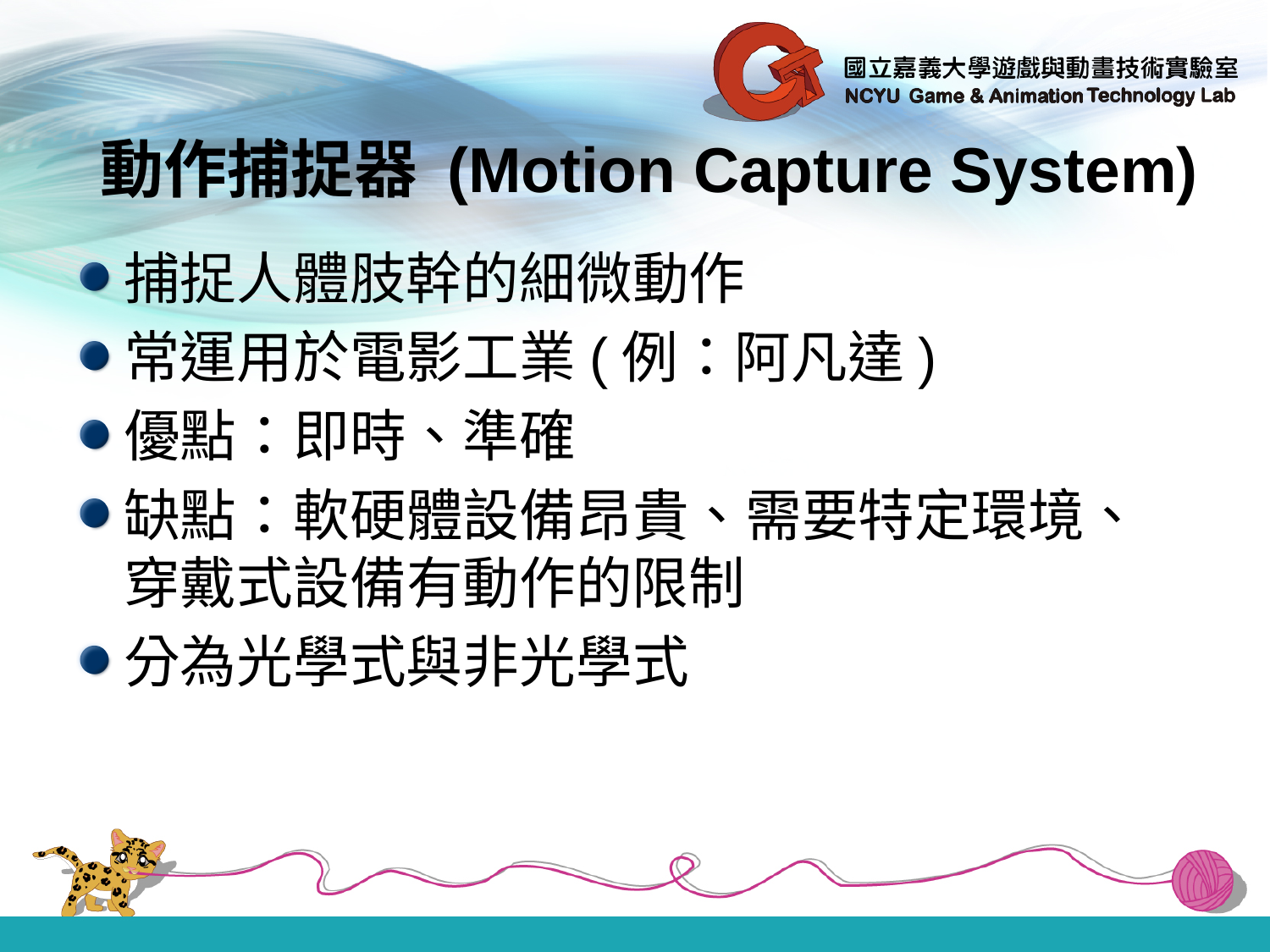

# 動作捕捉器 (Motion Capture System)
捕捉人體肢幹的細微動作
常運用於電影工業(例：阿凡達)
優點：即時、準確
缺點：軟硬體設備昂貴、需要特定環境、穿戴式設備有動作的限制
分為光學式與非光學式